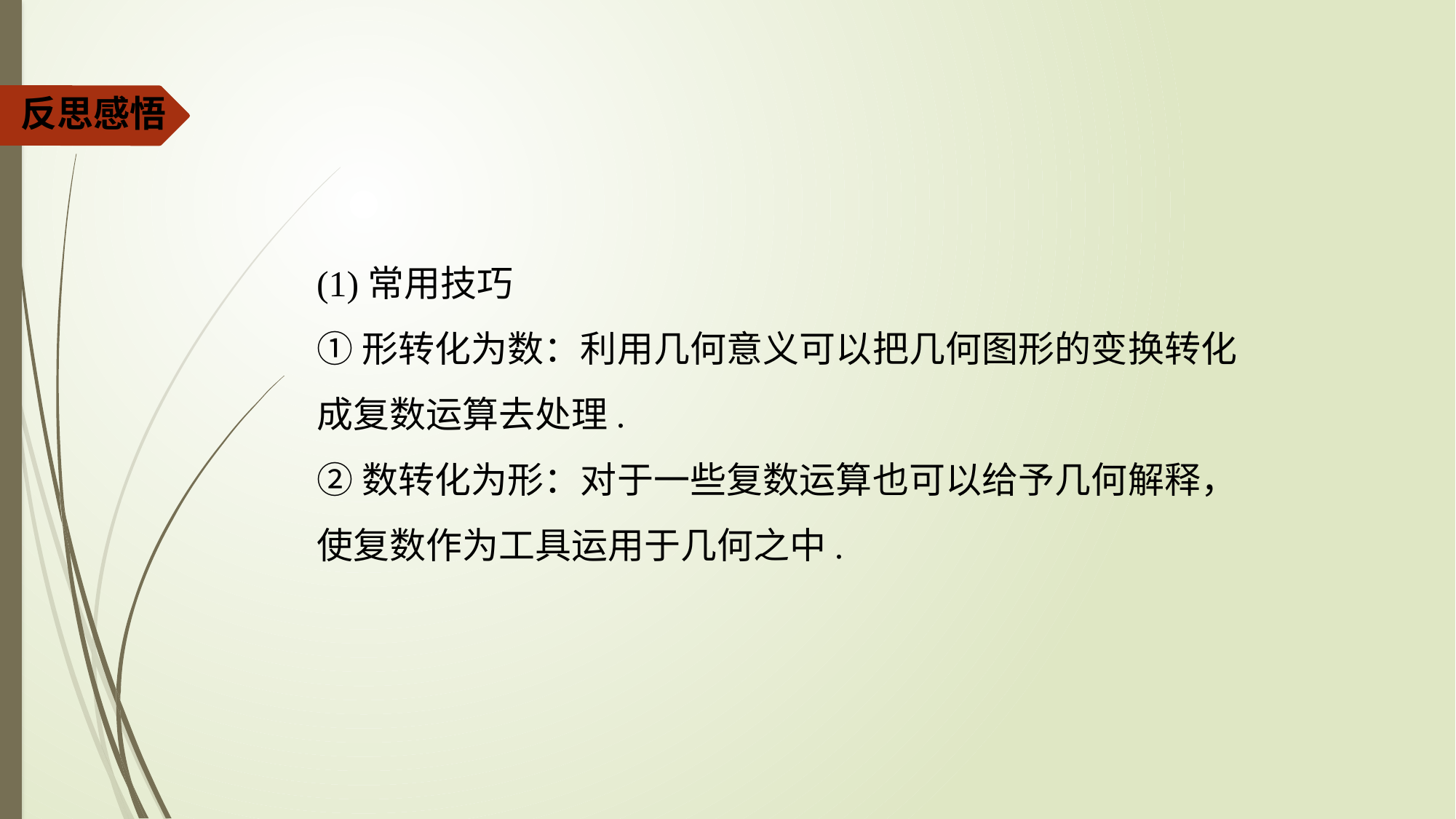

反思感悟
(1)常用技巧
①形转化为数：利用几何意义可以把几何图形的变换转化成复数运算去处理.
②数转化为形：对于一些复数运算也可以给予几何解释，使复数作为工具运用于几何之中.